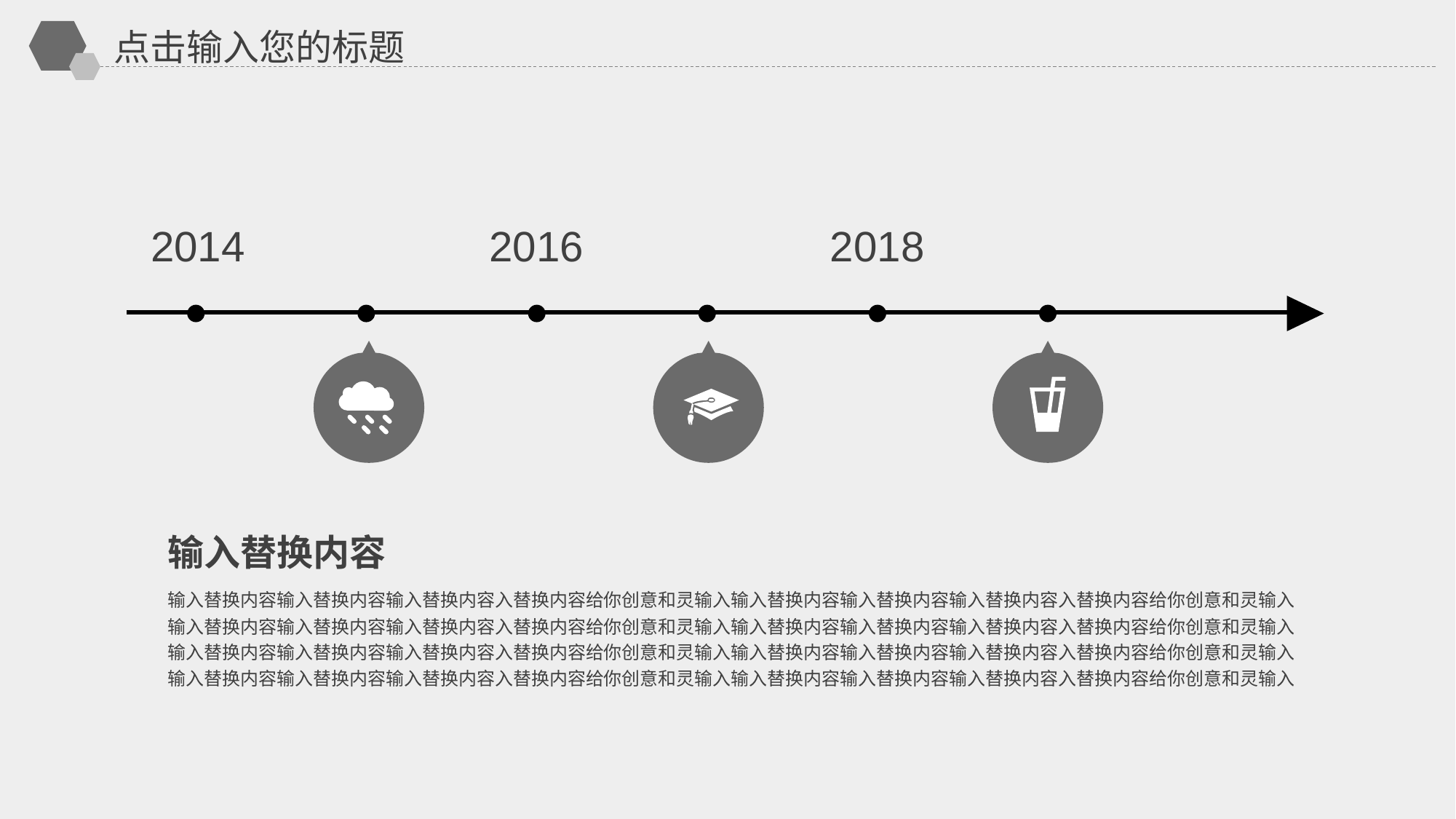

点击输入您的标题

2014
2016
2018

输入替换内容
输入替换内容输入替换内容输入替换内容入替换内容给你创意和灵输入输入替换内容输入替换内容输入替换内容入替换内容给你创意和灵输入
输入替换内容输入替换内容输入替换内容入替换内容给你创意和灵输入输入替换内容输入替换内容输入替换内容入替换内容给你创意和灵输入
输入替换内容输入替换内容输入替换内容入替换内容给你创意和灵输入输入替换内容输入替换内容输入替换内容入替换内容给你创意和灵输入
输入替换内容输入替换内容输入替换内容入替换内容给你创意和灵输入输入替换内容输入替换内容输入替换内容入替换内容给你创意和灵输入